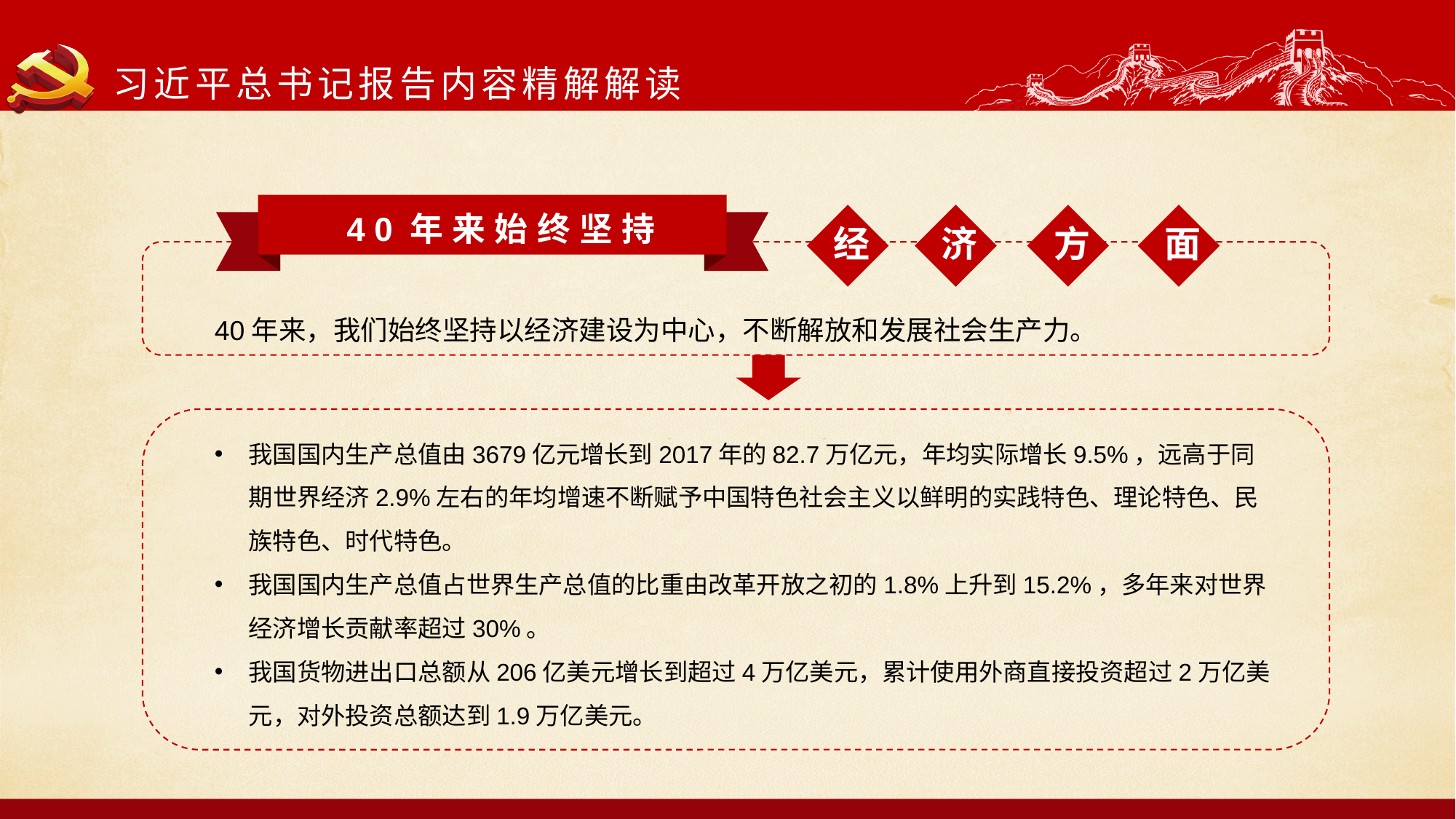

习近平总书记报告内容精解解读

40年来始终坚持

经

济

方

面

40年来，我们始终坚持以经济建设为中心，不断解放和发展社会生产力。

我国国内生产总值由3679亿元增长到2017年的82.7万亿元，年均实际增长9.5%，远高于同期世界经济2.9%左右的年均增速不断赋予中国特色社会主义以鲜明的实践特色、理论特色、民族特色、时代特色。
我国国内生产总值占世界生产总值的比重由改革开放之初的1.8%上升到15.2%，多年来对世界经济增长贡献率超过30%。
我国货物进出口总额从206亿美元增长到超过4万亿美元，累计使用外商直接投资超过2万亿美元，对外投资总额达到1.9万亿美元。